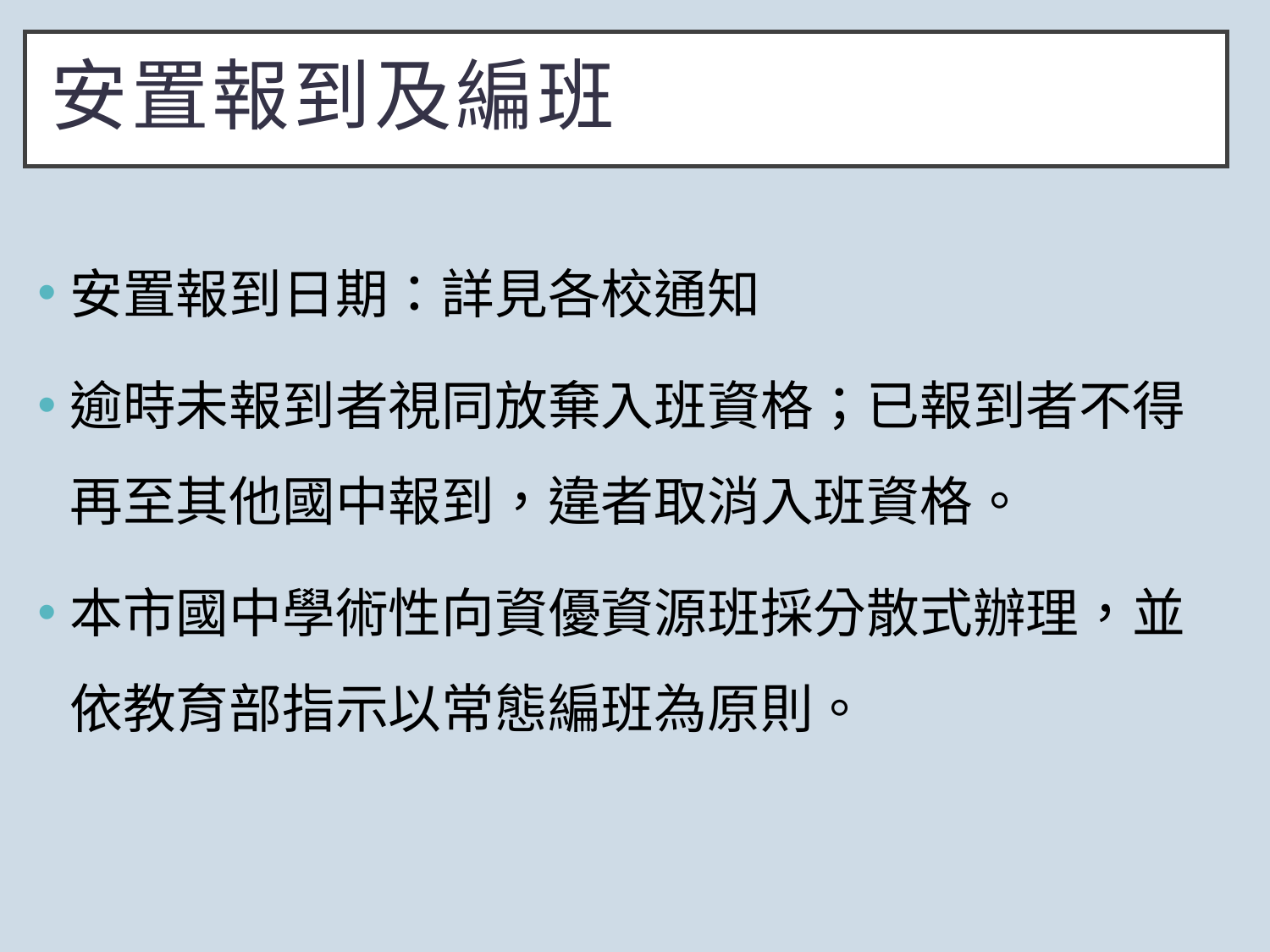

# 安置報到及編班
安置報到日期：詳見各校通知
逾時未報到者視同放棄入班資格；已報到者不得再至其他國中報到，違者取消入班資格。
本市國中學術性向資優資源班採分散式辦理，並依教育部指示以常態編班為原則。